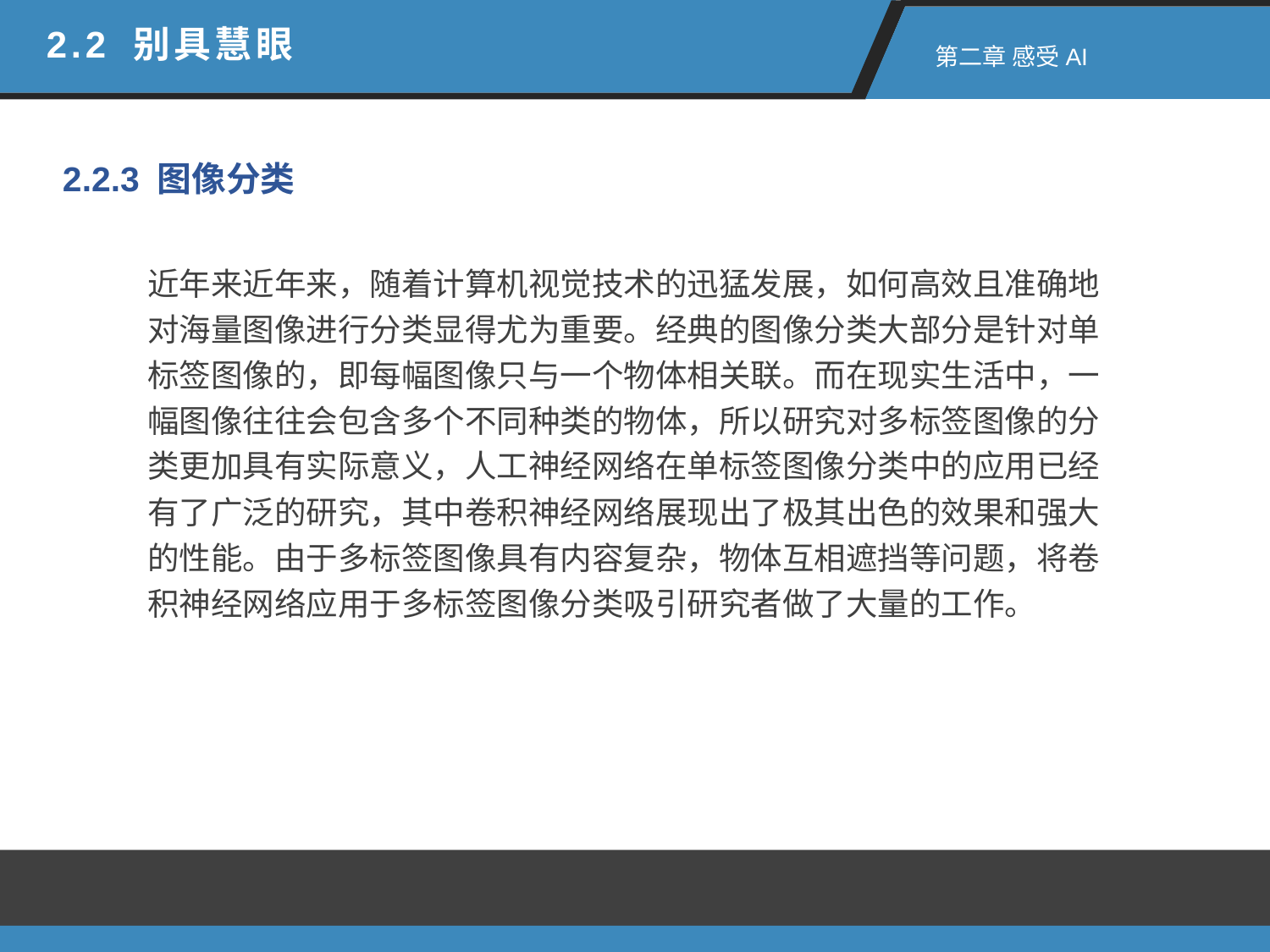

2.2 别具慧眼
  第二章 感受AI
2.2.3 图像分类
近年来近年来，随着计算机视觉技术的迅猛发展，如何高效且准确地对海量图像进行分类显得尤为重要。经典的图像分类大部分是针对单标签图像的，即每幅图像只与一个物体相关联。而在现实生活中，一幅图像往往会包含多个不同种类的物体，所以研究对多标签图像的分类更加具有实际意义，人工神经网络在单标签图像分类中的应用已经有了广泛的研究，其中卷积神经网络展现出了极其出色的效果和强大的性能。由于多标签图像具有内容复杂，物体互相遮挡等问题，将卷积神经网络应用于多标签图像分类吸引研究者做了大量的工作。